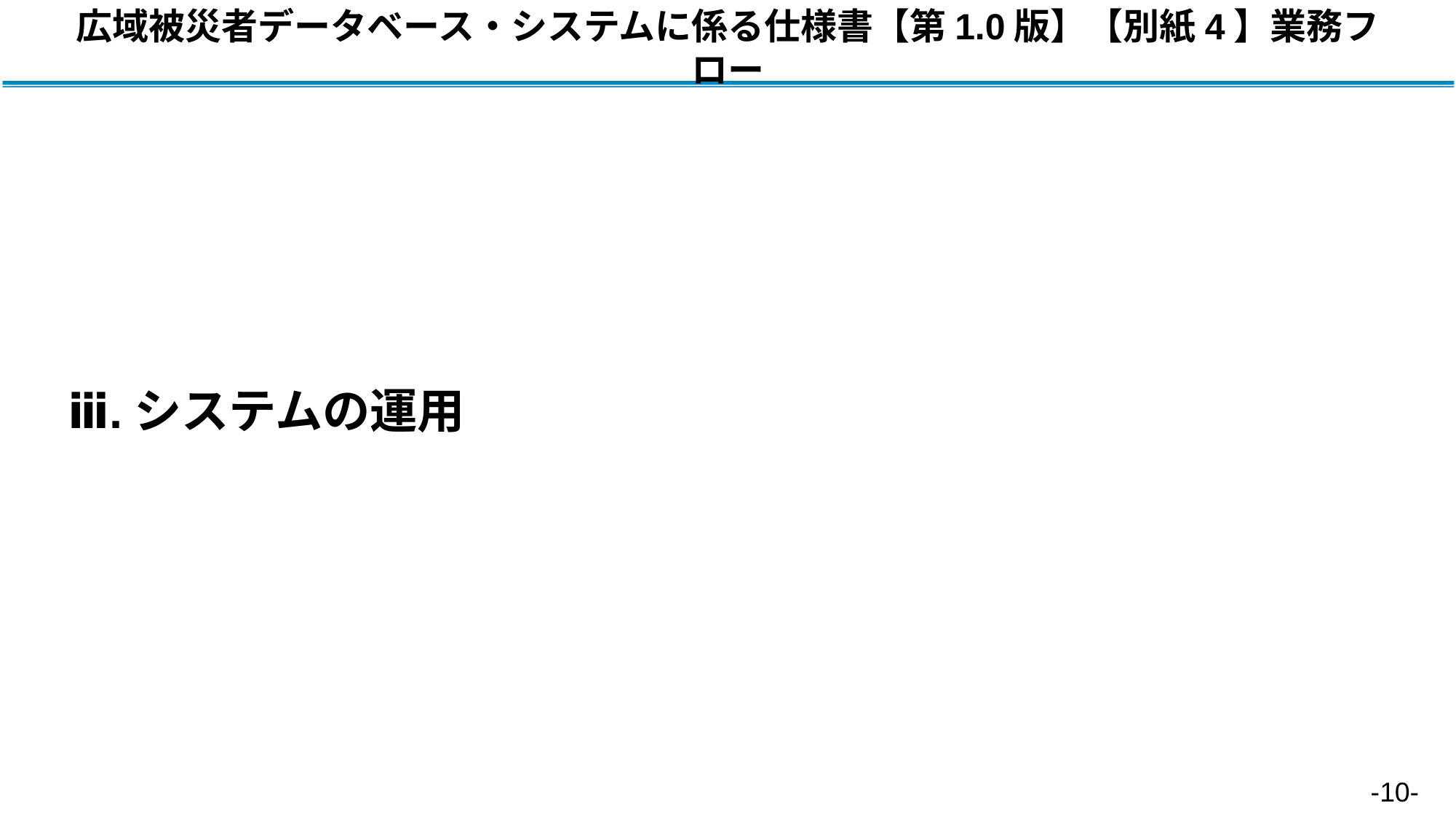

# 広域被災者データベース・システムに係る仕様書【第1.0版】【別紙4】業務フロー
ⅲ.システムの運用